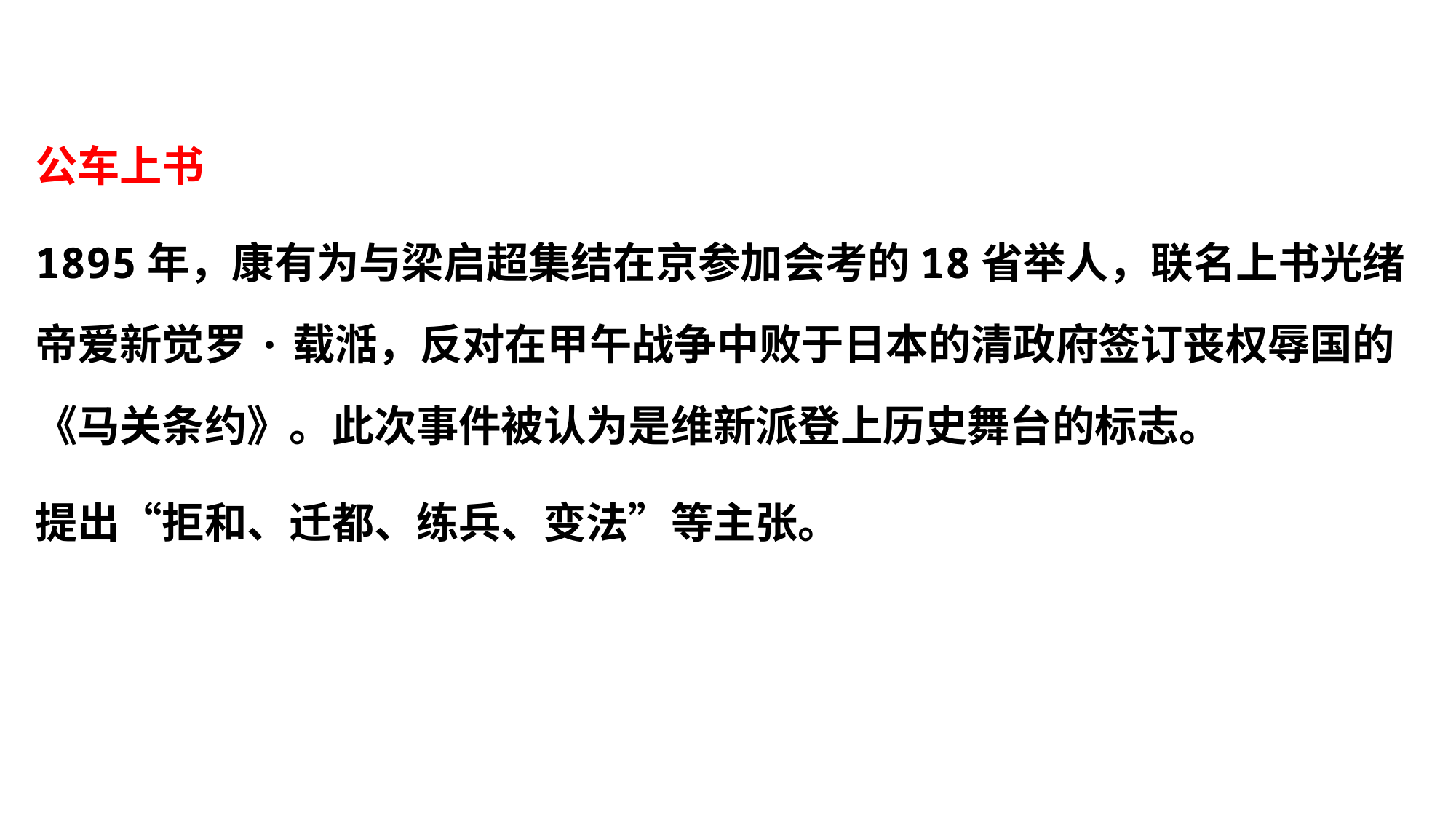

公车上书
1895年，康有为与梁启超集结在京参加会考的18省举人，联名上书光绪帝爱新觉罗·载湉，反对在甲午战争中败于日本的清政府签订丧权辱国的《马关条约》。此次事件被认为是维新派登上历史舞台的标志。
提出“拒和、迁都、练兵、变法”等主张。